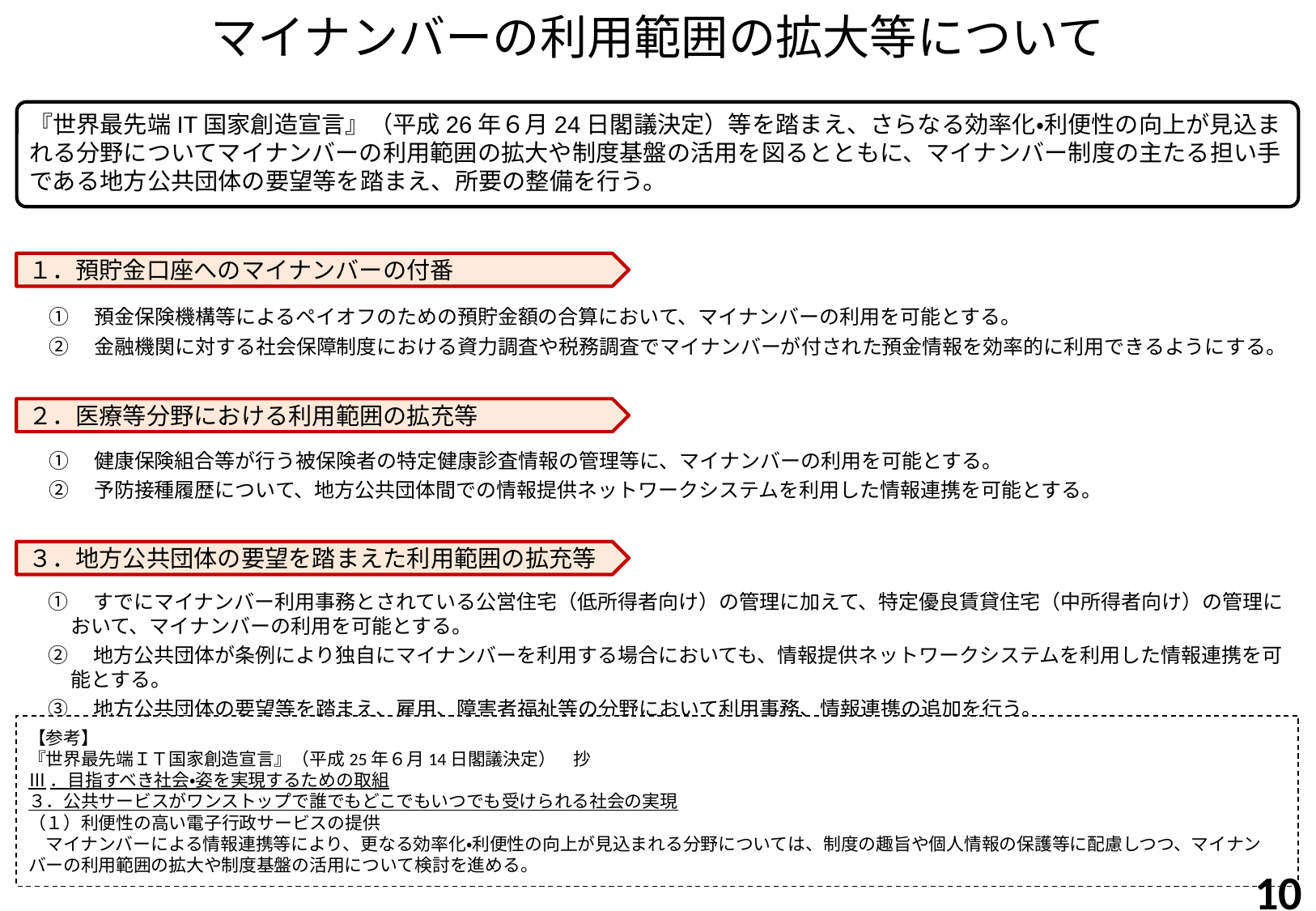

マイナンバーの利用範囲の拡大等について
『世界最先端IT国家創造宣言』（平成26年６月24日閣議決定）等を踏まえ、さらなる効率化・利便性の向上が見込まれる分野についてマイナンバーの利用範囲の拡大や制度基盤の活用を図るとともに、マイナンバー制度の主たる担い手である地方公共団体の要望等を踏まえ、所要の整備を行う。
１．預貯金口座へのマイナンバーの付番
①　預金保険機構等によるペイオフのための預貯金額の合算において、マイナンバーの利用を可能とする。
②　金融機関に対する社会保障制度における資力調査や税務調査でマイナンバーが付された預金情報を効率的に利用できるようにする。
２．医療等分野における利用範囲の拡充等
①　健康保険組合等が行う被保険者の特定健康診査情報の管理等に、マイナンバーの利用を可能とする。
②　予防接種履歴について、地方公共団体間での情報提供ネットワークシステムを利用した情報連携を可能とする。
３．地方公共団体の要望を踏まえた利用範囲の拡充等
①　すでにマイナンバー利用事務とされている公営住宅（低所得者向け）の管理に加えて、特定優良賃貸住宅（中所得者向け）の管理において、マイナンバーの利用を可能とする。
②　地方公共団体が条例により独自にマイナンバーを利用する場合においても、情報提供ネットワークシステムを利用した情報連携を可能とする。
③　地方公共団体の要望等を踏まえ、雇用、障害者福祉等の分野において利用事務、情報連携の追加を行う。
【参考】
『世界最先端ＩＴ国家創造宣言』（平成25年６月14日閣議決定）　抄
Ⅲ．目指すべき社会・姿を実現するための取組
３．公共サービスがワンストップで誰でもどこでもいつでも受けられる社会の実現
（１）利便性の高い電子行政サービスの提供
　マイナンバーによる情報連携等により、更なる効率化・利便性の向上が見込まれる分野については、制度の趣旨や個人情報の保護等に配慮しつつ、マイナンバーの利用範囲の拡大や制度基盤の活用について検討を進める。
10